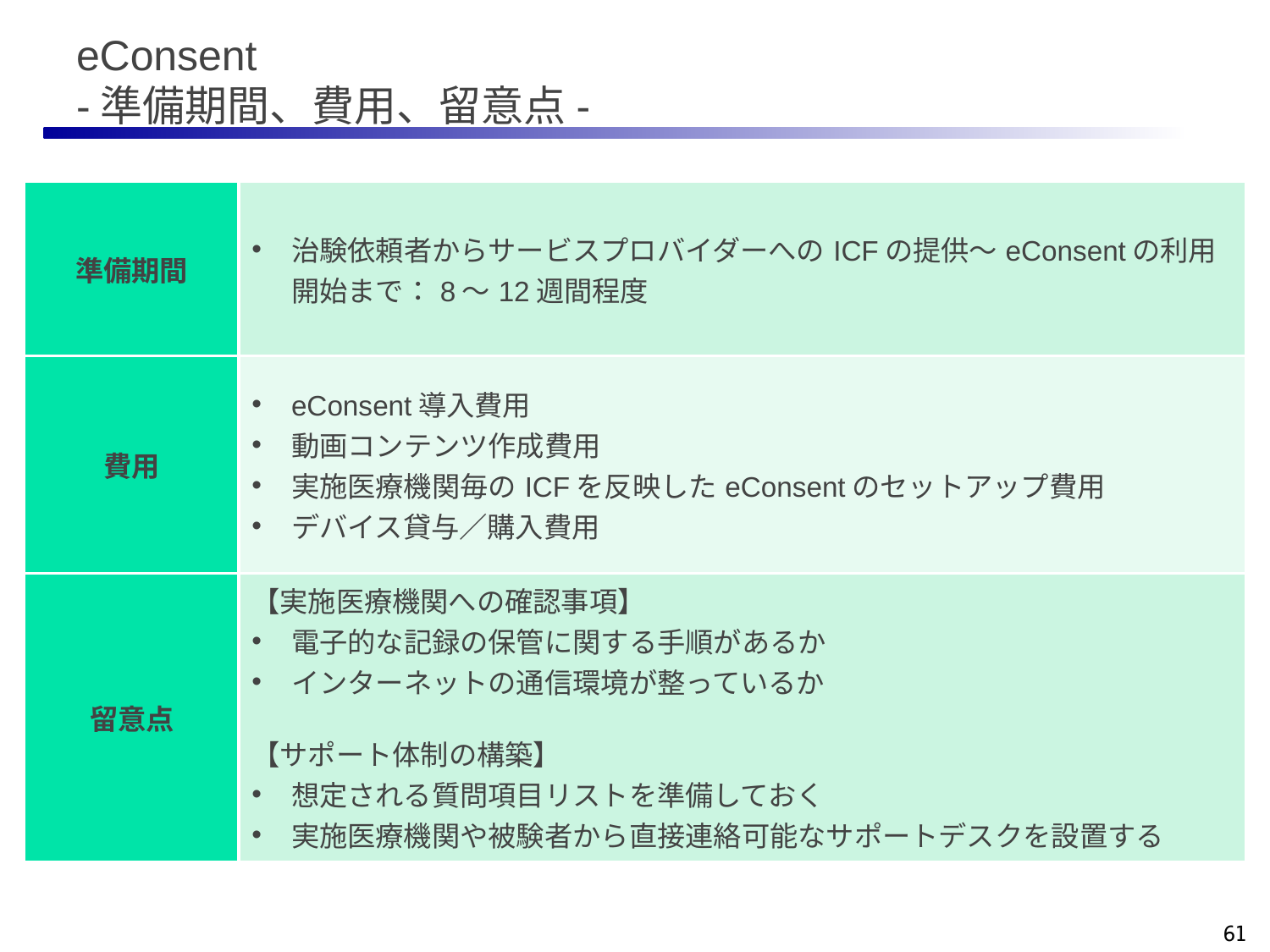

# eConsent -準備期間、費用、留意点-
| 準備期間 | 治験依頼者からサービスプロバイダーへのICFの提供～eConsentの利用開始まで：8～12週間程度 |
| --- | --- |
| 費用 | eConsent導入費用 動画コンテンツ作成費用 実施医療機関毎のICFを反映したeConsentのセットアップ費用 デバイス貸与／購入費用 |
| 留意点 | 【実施医療機関への確認事項】 電子的な記録の保管に関する手順があるか インターネットの通信環境が整っているか 【サポート体制の構築】 想定される質問項目リストを準備しておく 実施医療機関や被験者から直接連絡可能なサポートデスクを設置する |
61